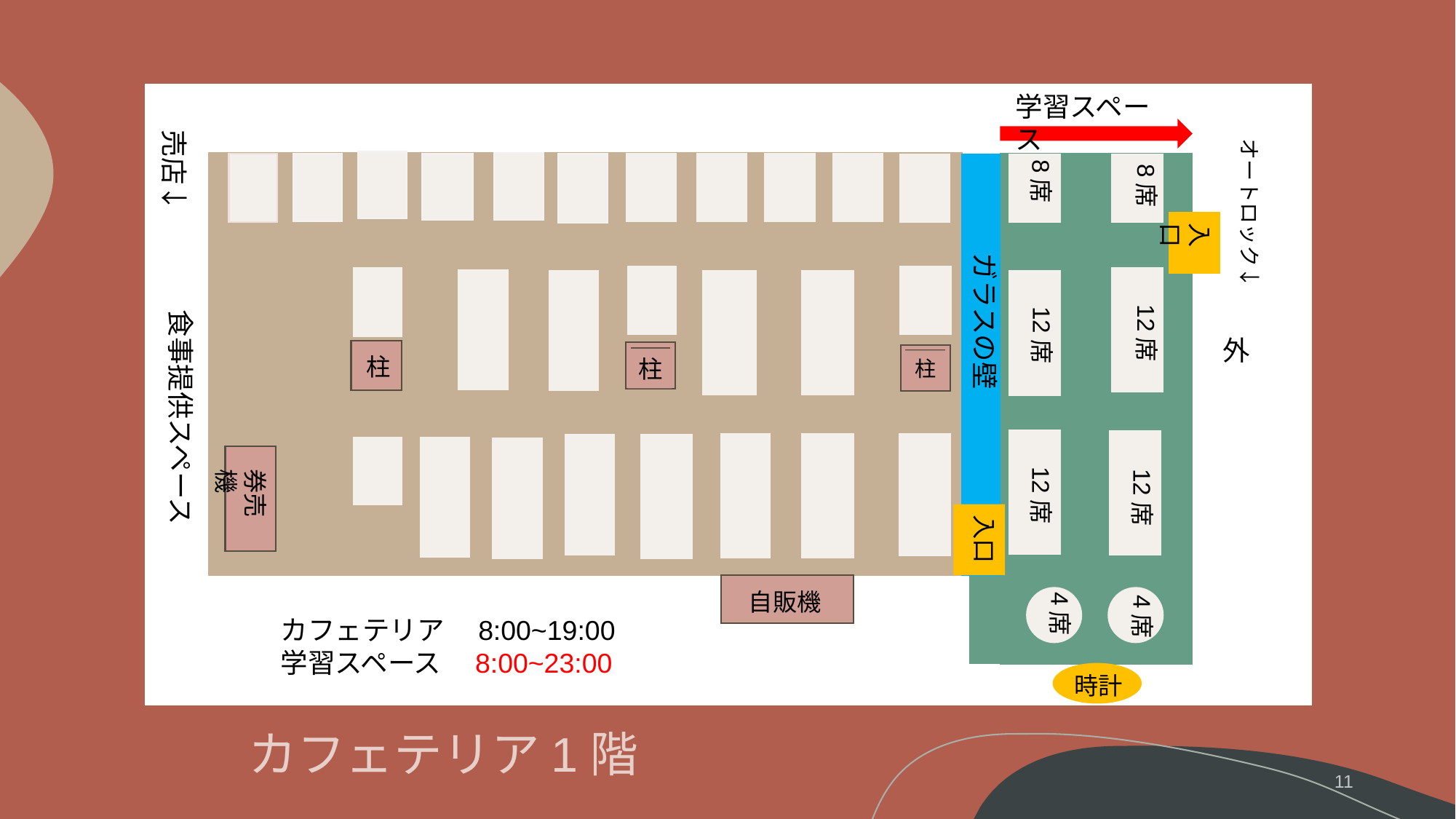

学習スペース

売店↓

オートロック↓
8席

8席

入口
ガラスの壁

12席
12席
食事提供スペース
外

柱
柱
柱

12席
12席
券売機
入口

4席
自販機
4席

カフェテリア　8:00~19:00
学習スペース　8:00~23:00

時計
カフェテリア1階
11